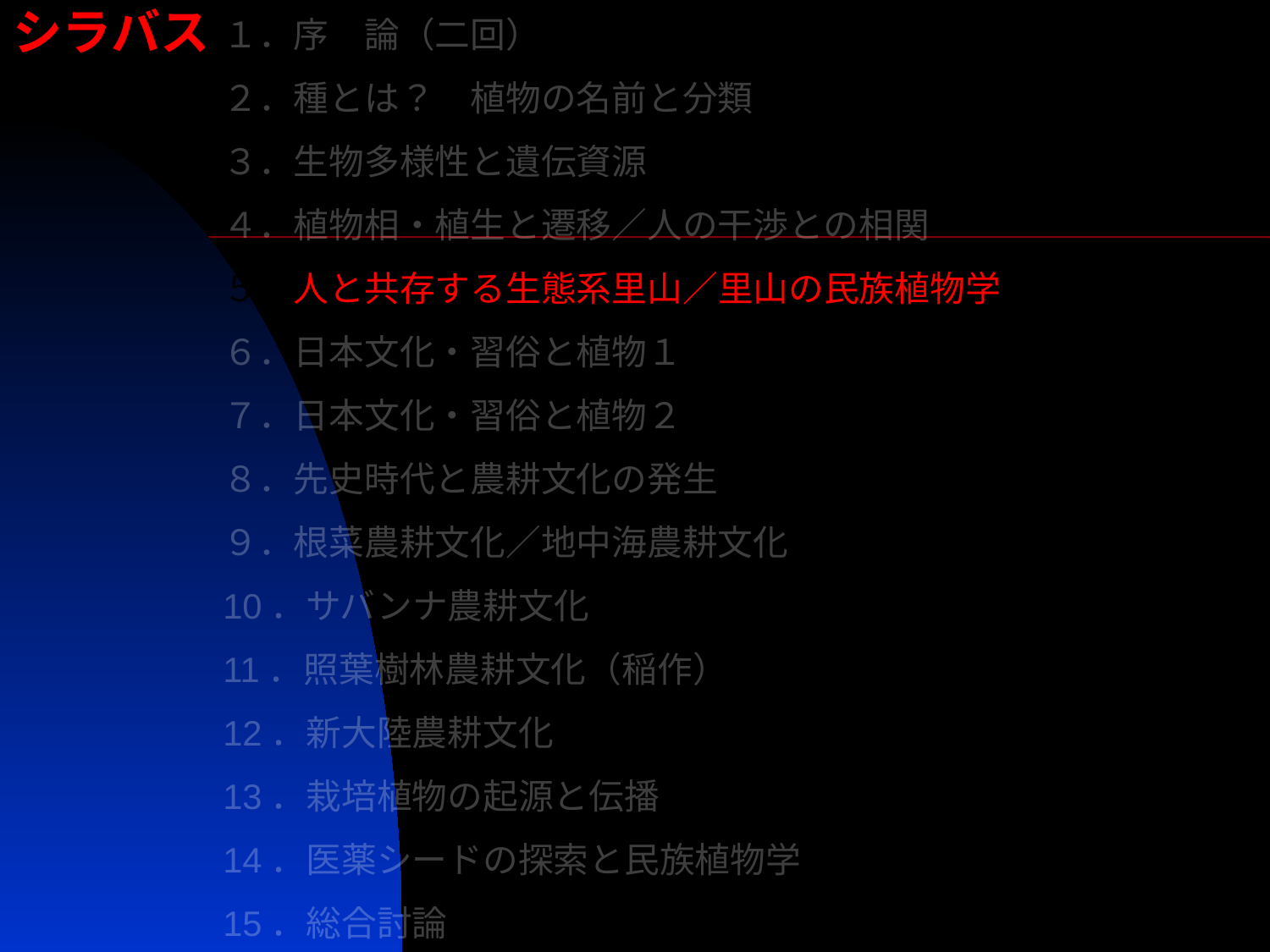

# シラバス
１．序　論（二回）
２．種とは？　植物の名前と分類
３．生物多様性と遺伝資源
４．植物相・植生と遷移／人の干渉との相関
５．人と共存する生態系里山／里山の民族植物学
６．日本文化・習俗と植物１
７．日本文化・習俗と植物２
８．先史時代と農耕文化の発生
９．根菜農耕文化／地中海農耕文化
10．サバンナ農耕文化
11．照葉樹林農耕文化（稲作）
12．新大陸農耕文化
13．栽培植物の起源と伝播
14．医薬シードの探索と民族植物学
15．総合討論